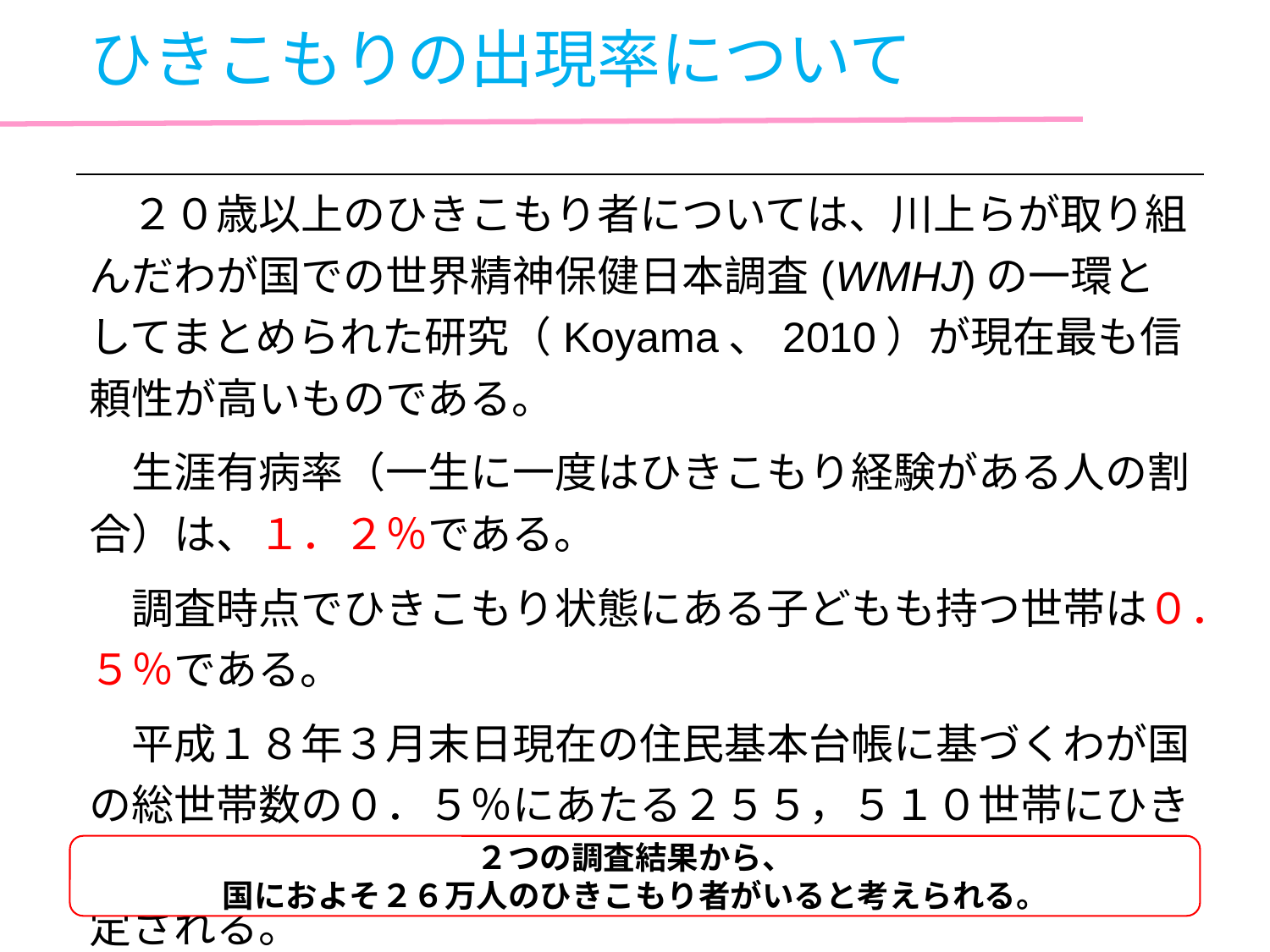

ひきこもりの出現率について
| ２０歳以上のひきこもり者については、川上らが取り組んだわが国での世界精神保健日本調査(WMHJ)の一環としてまとめられた研究（Koyama、2010）が現在最も信頼性が高いものである。 |
| --- |
| 生涯有病率（一生に一度はひきこもり経験がある人の割合）は、１．２％である。 |
| 調査時点でひきこもり状態にある子どもも持つ世帯は０．５％である。 |
| 平成１８年３月末日現在の住民基本台帳に基づくわが国の総世帯数の０．５％にあたる２５５，５１０世帯にひきこもり者がおり、少なくとも２５５，５１０名であると推定される。 |
２つの調査結果から、
国におよそ２６万人のひきこもり者がいると考えられる。